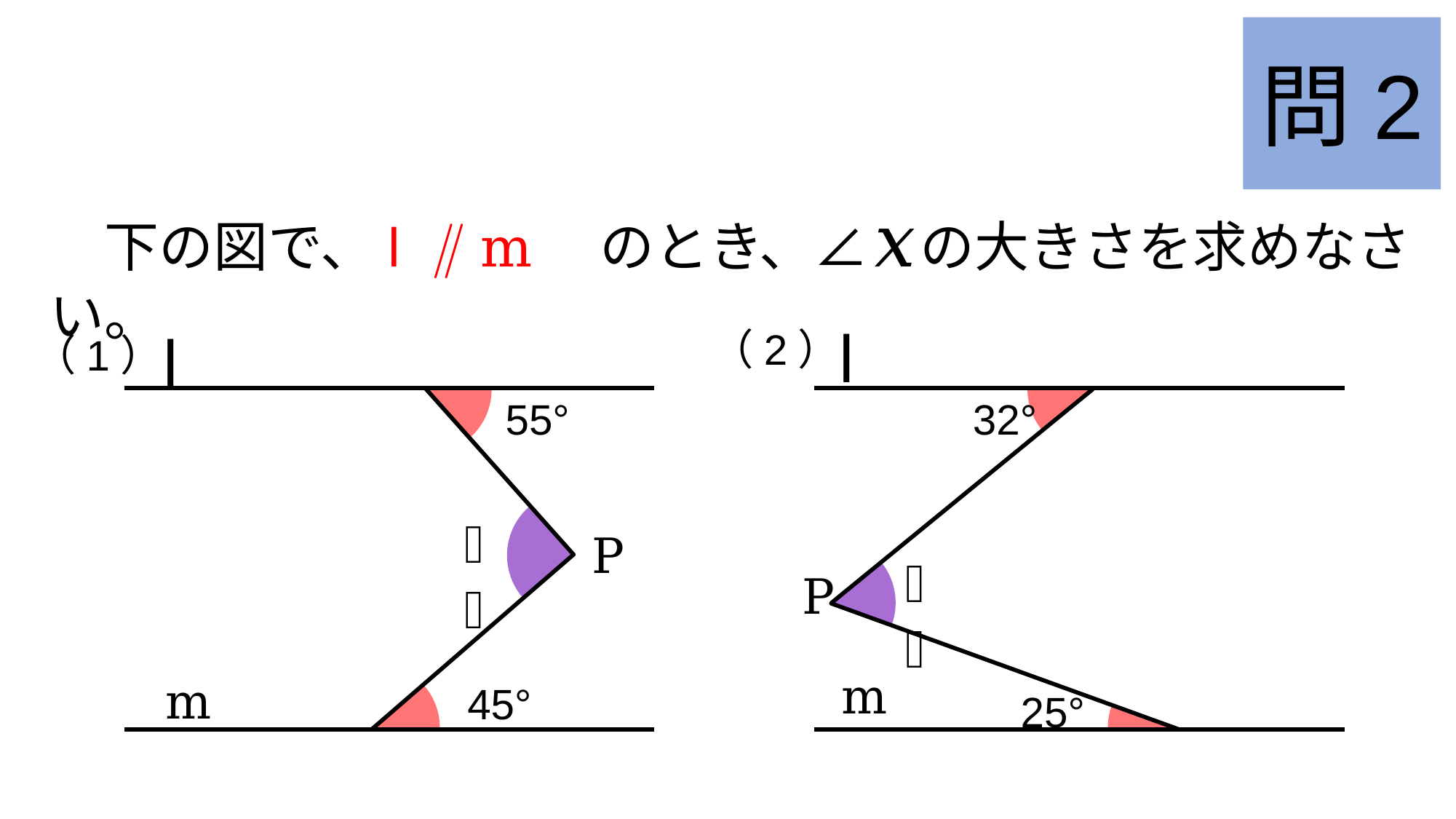

問2
　下の図で、l  ⫽ m　のとき、∠𝑥の大きさを求めなさい。
l
l
（2）
（1）

55°

𝑥
45°
32°
 P

𝑥
 P
 m

 m
25°